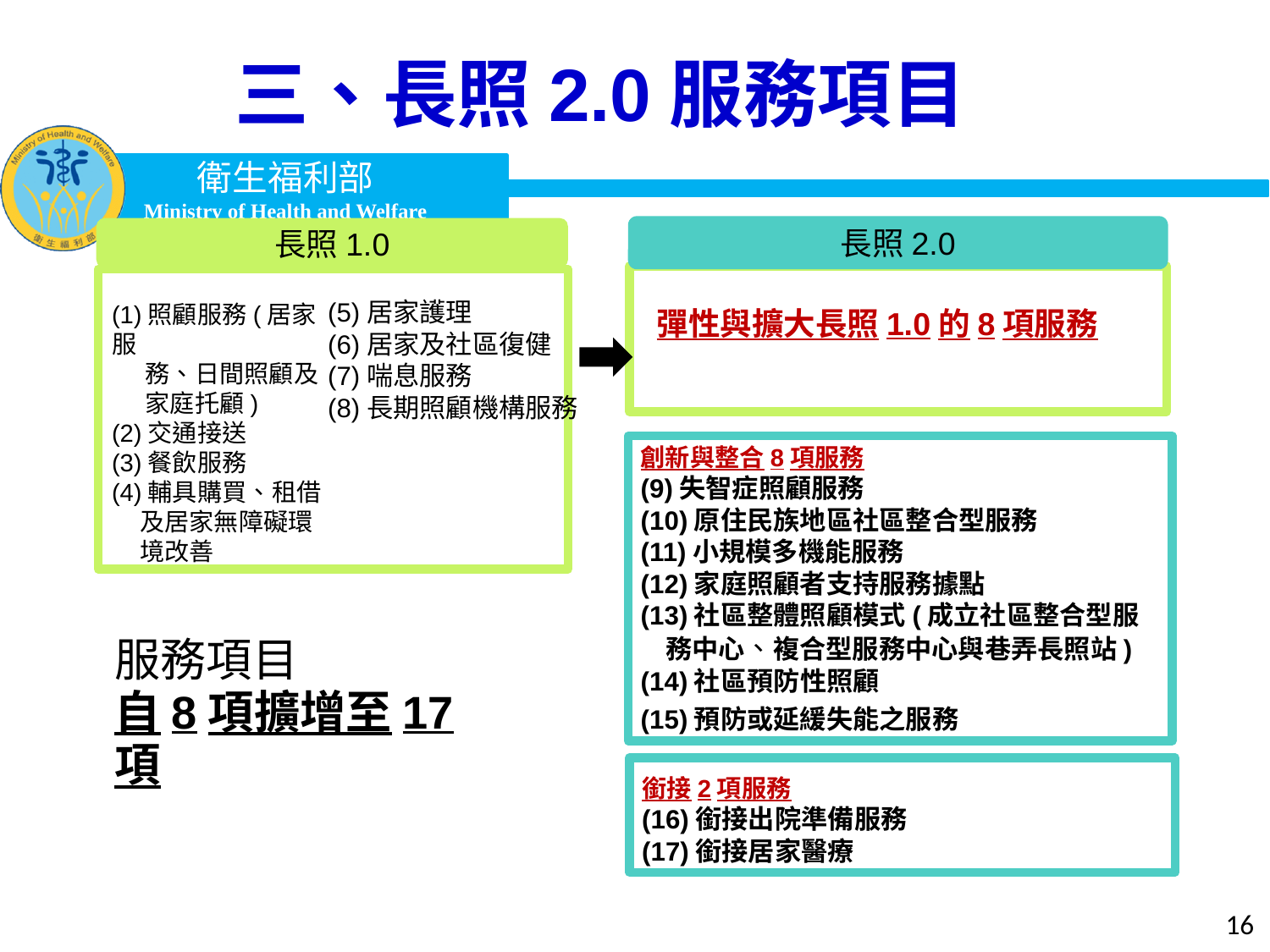

三、長照2.0服務項目
長照2.0

 彈性與擴大長照1.0的8項服務

長照1.0

(1)照顧服務(居家服
     務、日間照顧及
     家庭托顧)
(2)交通接送
(3)餐飲服務
(4)輔具購買、租借
    及居家無障礙環
    境改善
(5)居家護理
(6)居家及社區復健
(7)喘息服務
(8)長期照顧機構服務

創新與整合8項服務
(9)失智症照顧服務
(10)原住民族地區社區整合型服務
(11)小規模多機能服務
(12)家庭照顧者支持服務據點
(13)社區整體照顧模式(成立社區整合型服務中心、複合型服務中心與巷弄長照站)
(14)社區預防性照顧
(15)預防或延緩失能之服務

服務項目
自8項擴增至17項
銜接2項服務
(16)銜接出院準備服務
(17)銜接居家醫療
16